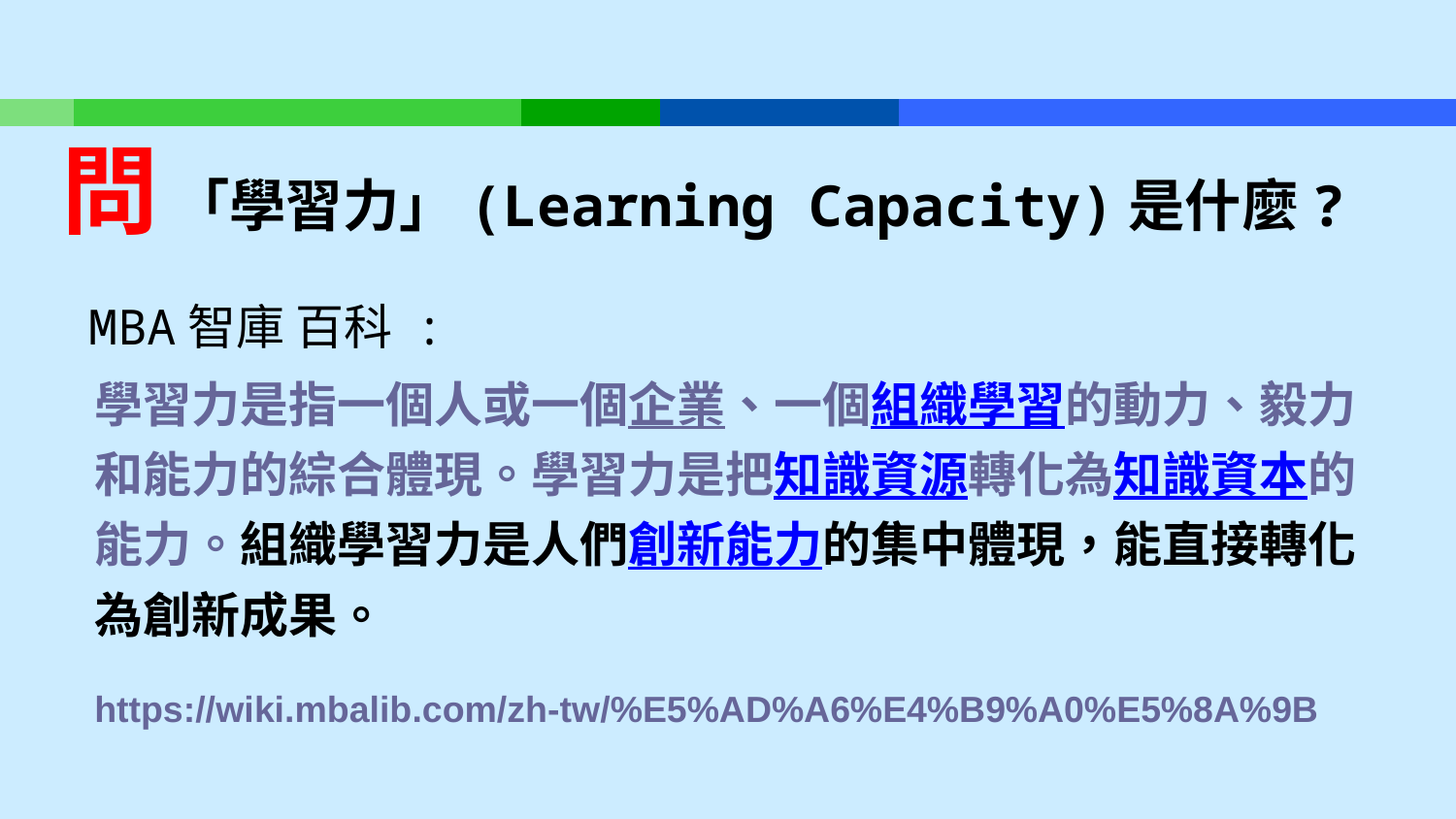

問 「學習力」(Learning Capacity)是什麼?
MBA智庫 百科 :
學習力是指一個人或一個企業、一個組織學習的動力、毅力和能力的綜合體現。學習力是把知識資源轉化為知識資本的能力。組織學習力是人們創新能力的集中體現，能直接轉化為創新成果。

https://wiki.mbalib.com/zh-tw/%E5%AD%A6%E4%B9%A0%E5%8A%9B